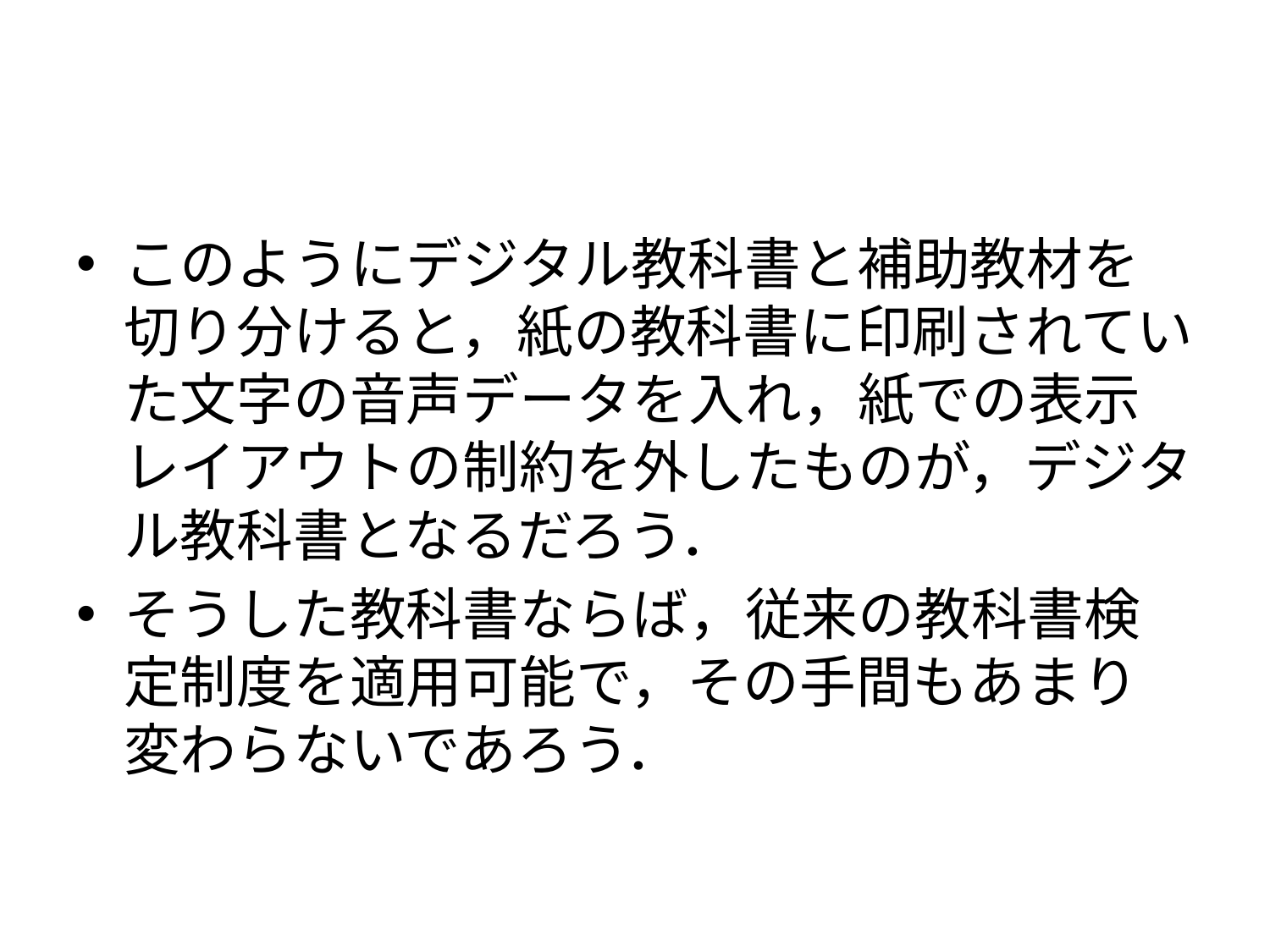

#
このようにデジタル教科書と補助教材を切り分けると，紙の教科書に印刷されていた文字の音声データを入れ，紙での表示レイアウトの制約を外したものが，デジタル教科書となるだろう．
そうした教科書ならば，従来の教科書検定制度を適用可能で，その手間もあまり変わらないであろう．